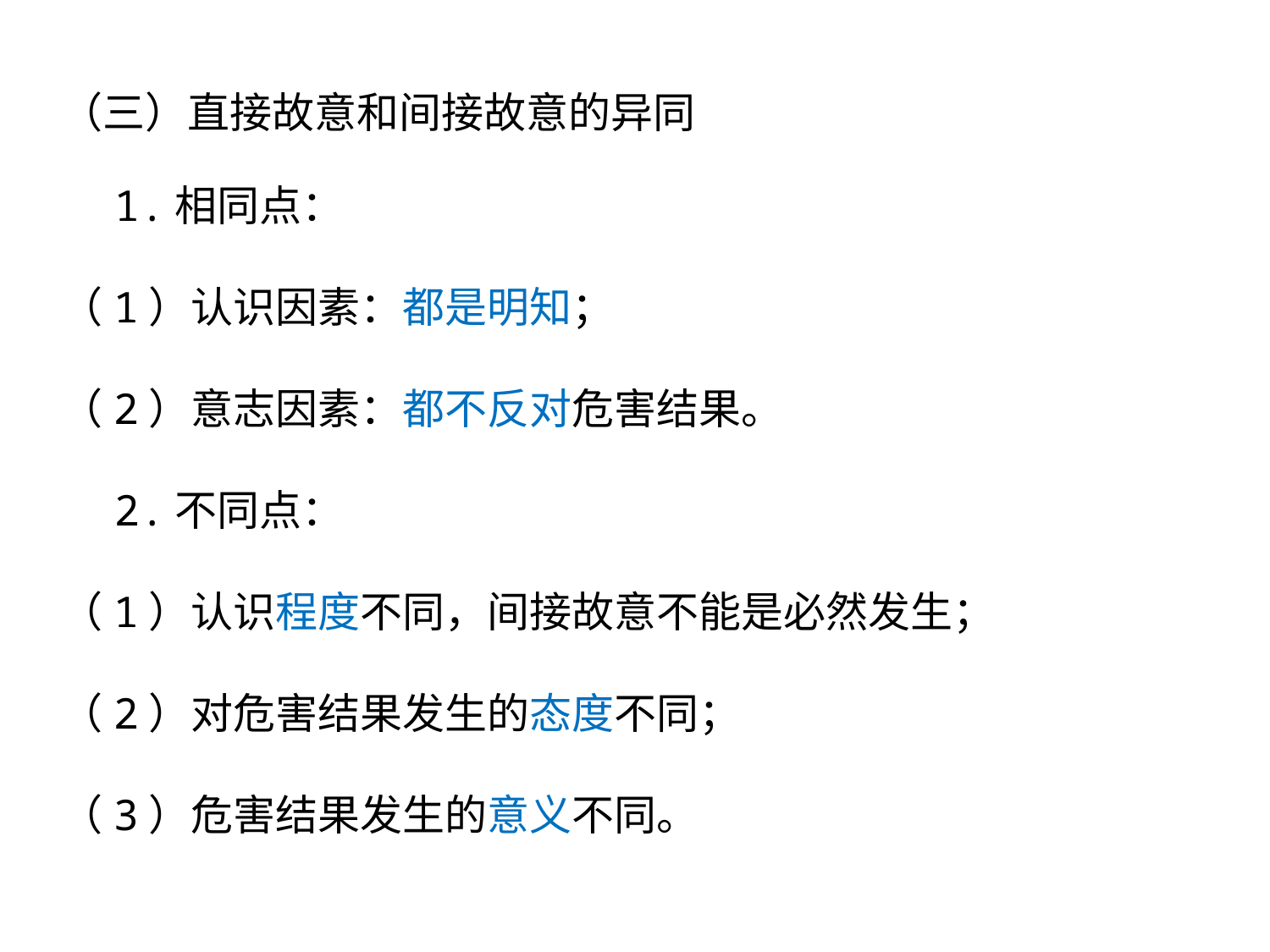

（三）直接故意和间接故意的异同

    1.相同点：

    （1）认识因素：都是明知；

    （2）意志因素：都不反对危害结果。

    2.不同点：

    （1）认识程度不同，间接故意不能是必然发生；

    （2）对危害结果发生的态度不同；

    （3）危害结果发生的意义不同。